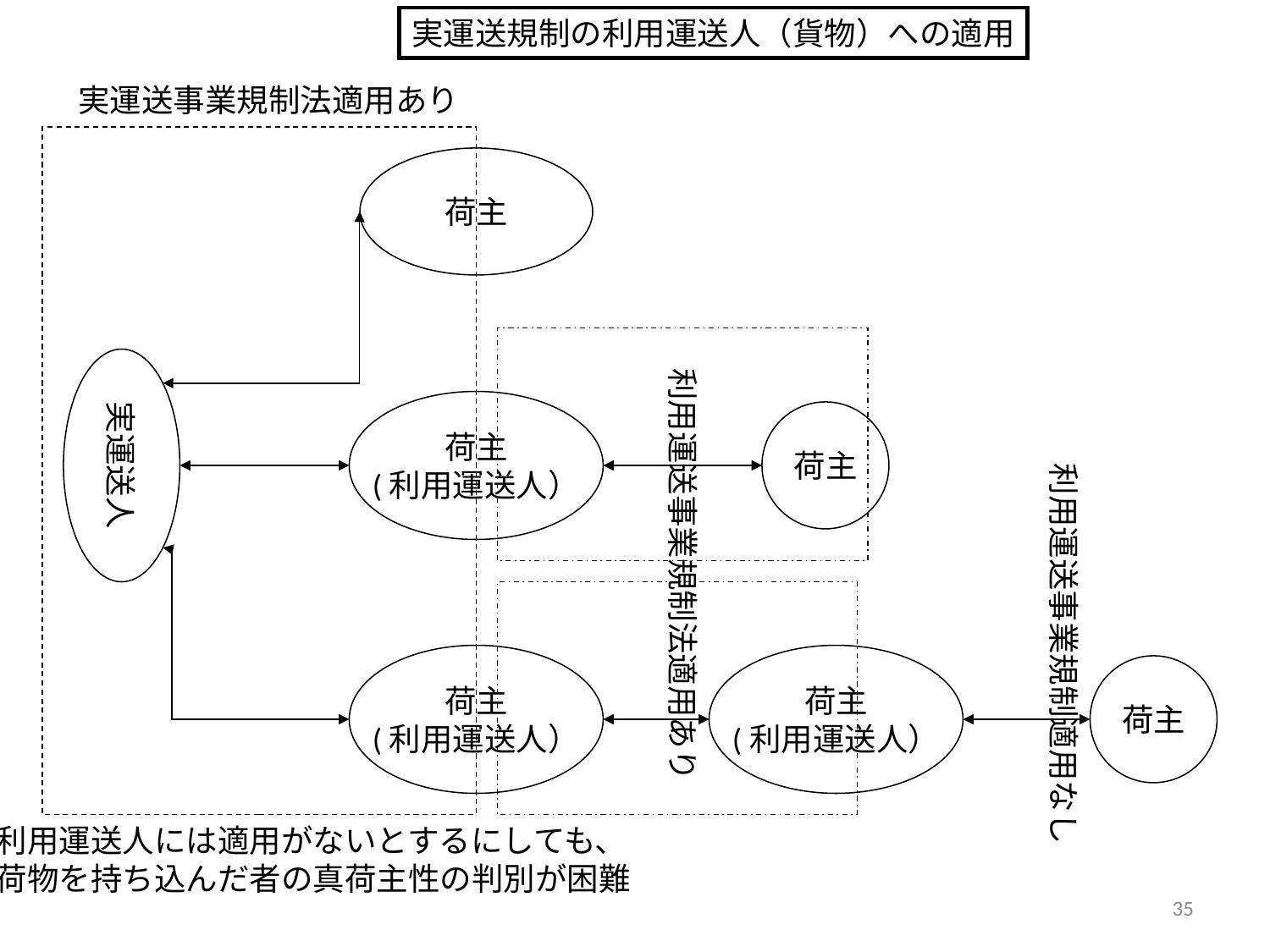

実運送規制の利用運送人（貨物）への適用
実運送事業規制法適用あり

荷主

実運送人
利用運送事業規制法適用あり
荷主
(利用運送人）
荷主
利用運送事業規制適用なし

荷主
(利用運送人）
荷主
(利用運送人）
荷主
利用運送人には適用がないとするにしても、
荷物を持ち込んだ者の真荷主性の判別が困難
35